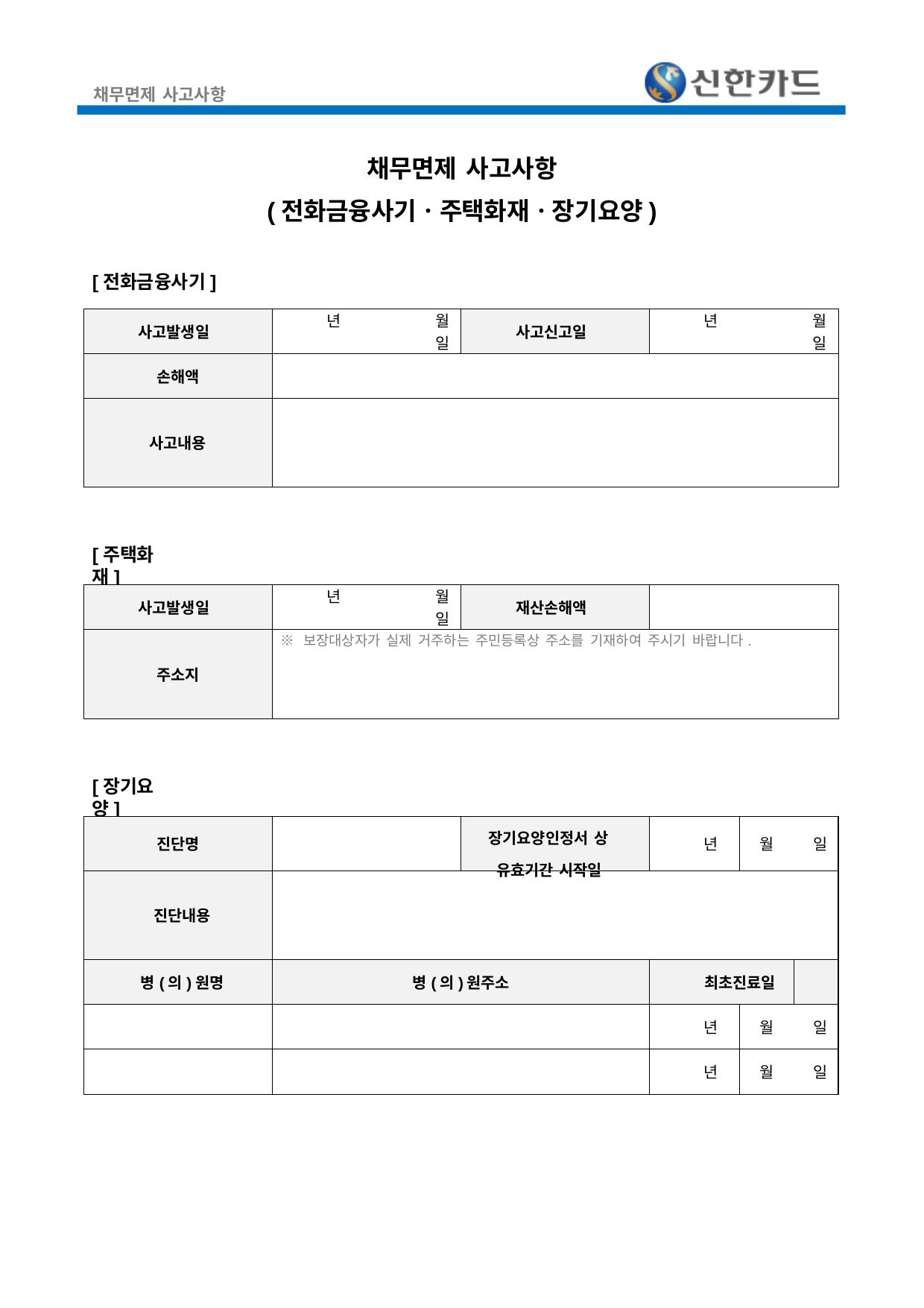

채무면제 사고사항

채무면제 사고사항
(전화금융사기ㆍ주택화재ㆍ장기요양)

[전화금융사기]
| 사고발생일 | 년 월 일 | 사고신고일 | 년 월 일 |
| --- | --- | --- | --- |
| 손해액 |  |  |  |
| 사고내용 |  |  |  |
[주택화재]
| 사고발생일 | 년 월 일 | 재산손해액 |  |
| --- | --- | --- | --- |
| 주소지 | ※ 보장대상자가 실제 거주하는 주민등록상 주소를 기재하여 주시기 바랍니다. |  |  |
[장기요양]
| 진단명 |  | 장기요양인정서 상 유효기간 시작일 | 년 | 월 | 일 |
| --- | --- | --- | --- | --- | --- |
| 진단내용 |  |  |  |  |  |
| 병(의)원명 | 병(의)원주소 |  | 최초진료일 |  |  |
|  |  |  | 년 | 월 | 일 |
|  |  |  | 년 | 월 | 일 |